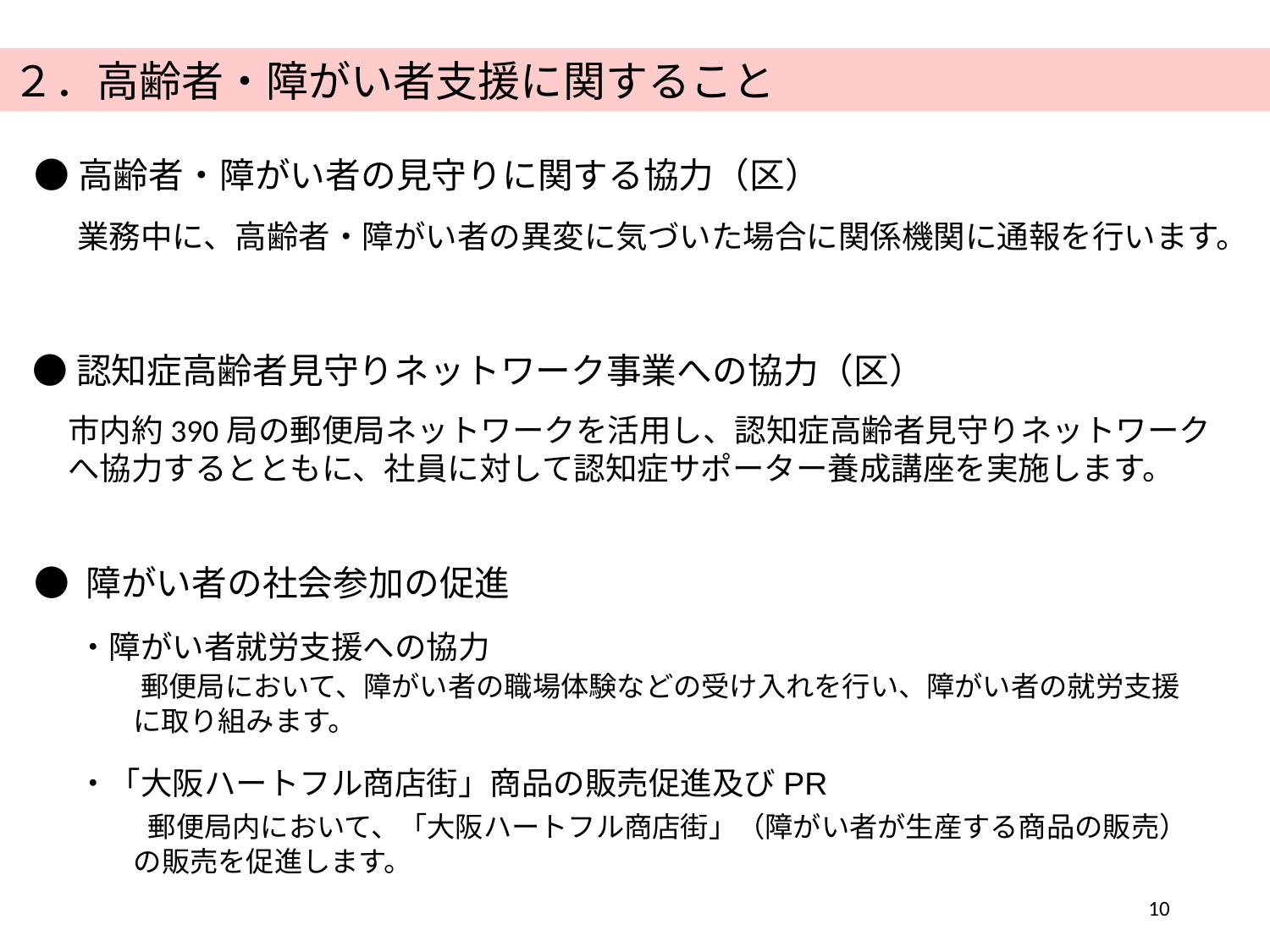

２．高齢者・障がい者支援に関すること
●高齢者・障がい者の見守りに関する協力（区）
業務中に、高齢者・障がい者の異変に気づいた場合に関係機関に通報を行います。
●認知症高齢者見守りネットワーク事業への協力（区）
市内約390局の郵便局ネットワークを活用し、認知症高齢者見守りネットワークへ協力するとともに、社員に対して認知症サポーター養成講座を実施します。

● 障がい者の社会参加の促進
・障がい者就労支援への協力
　　郵便局において、障がい者の職場体験などの受け入れを行い、障がい者の就労支援
　　に取り組みます。
・「大阪ハートフル商店街」商品の販売促進及びPR
　　郵便局内において、「大阪ハートフル商店街」（障がい者が生産する商品の販売）
　　の販売を促進します。
10